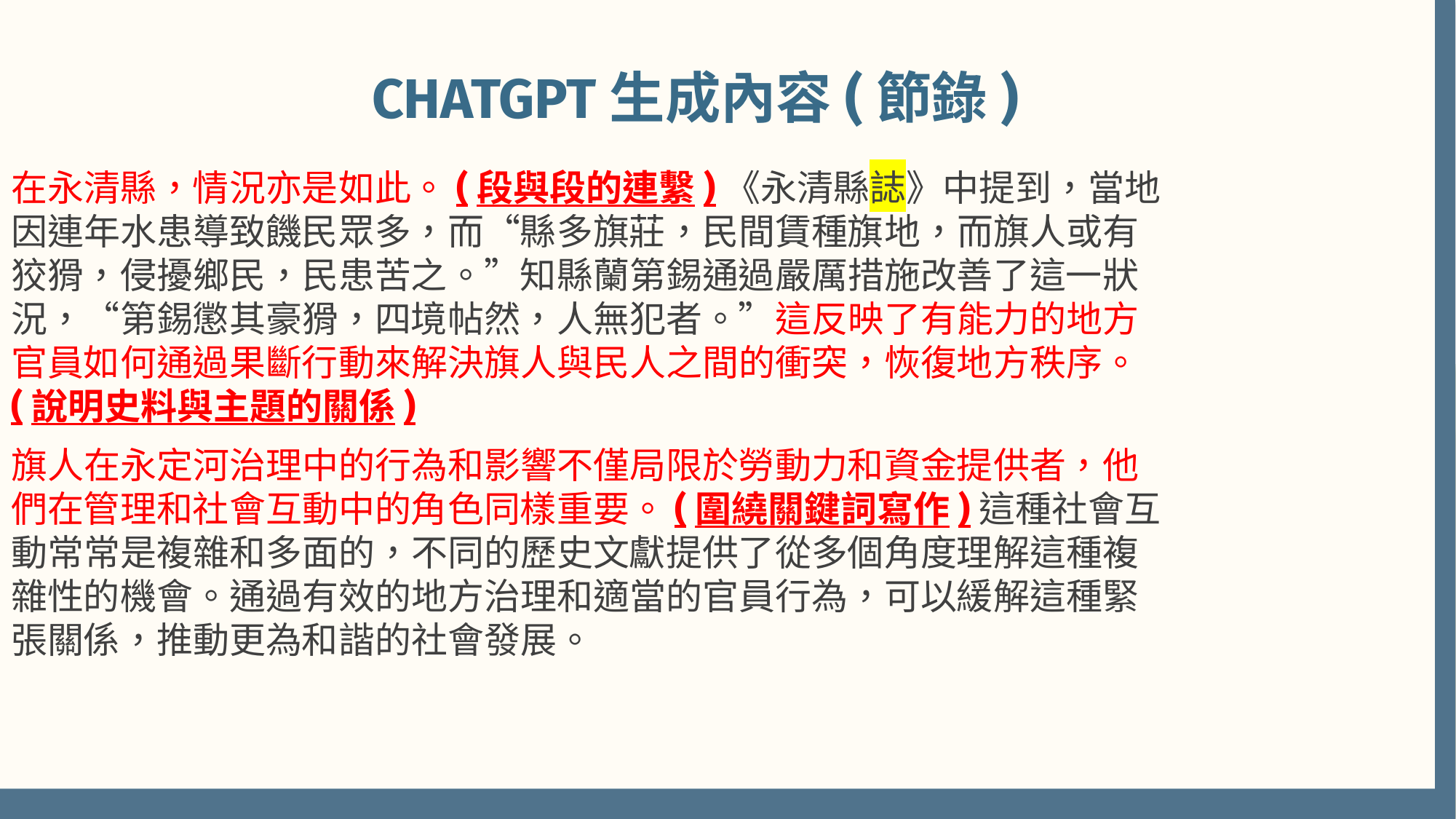

CHATGPT生成內容(節錄)
在永清縣，情況亦是如此。(段與段的連繫)《永清縣誌》中提到，當地因連年水患導致饑民眾多，而“縣多旗莊，民間賃種旗地，而旗人或有狡猾，侵擾鄉民，民患苦之。”知縣蘭第錫通過嚴厲措施改善了這一狀況，“第錫懲其豪猾，四境帖然，人無犯者。”這反映了有能力的地方官員如何通過果斷行動來解決旗人與民人之間的衝突，恢復地方秩序。(說明史料與主題的關係)
旗人在永定河治理中的行為和影響不僅局限於勞動力和資金提供者，他們在管理和社會互動中的角色同樣重要。(圍繞關鍵詞寫作)這種社會互動常常是複雜和多面的，不同的歷史文獻提供了從多個角度理解這種複雜性的機會。通過有效的地方治理和適當的官員行為，可以緩解這種緊張關係，推動更為和諧的社會發展。